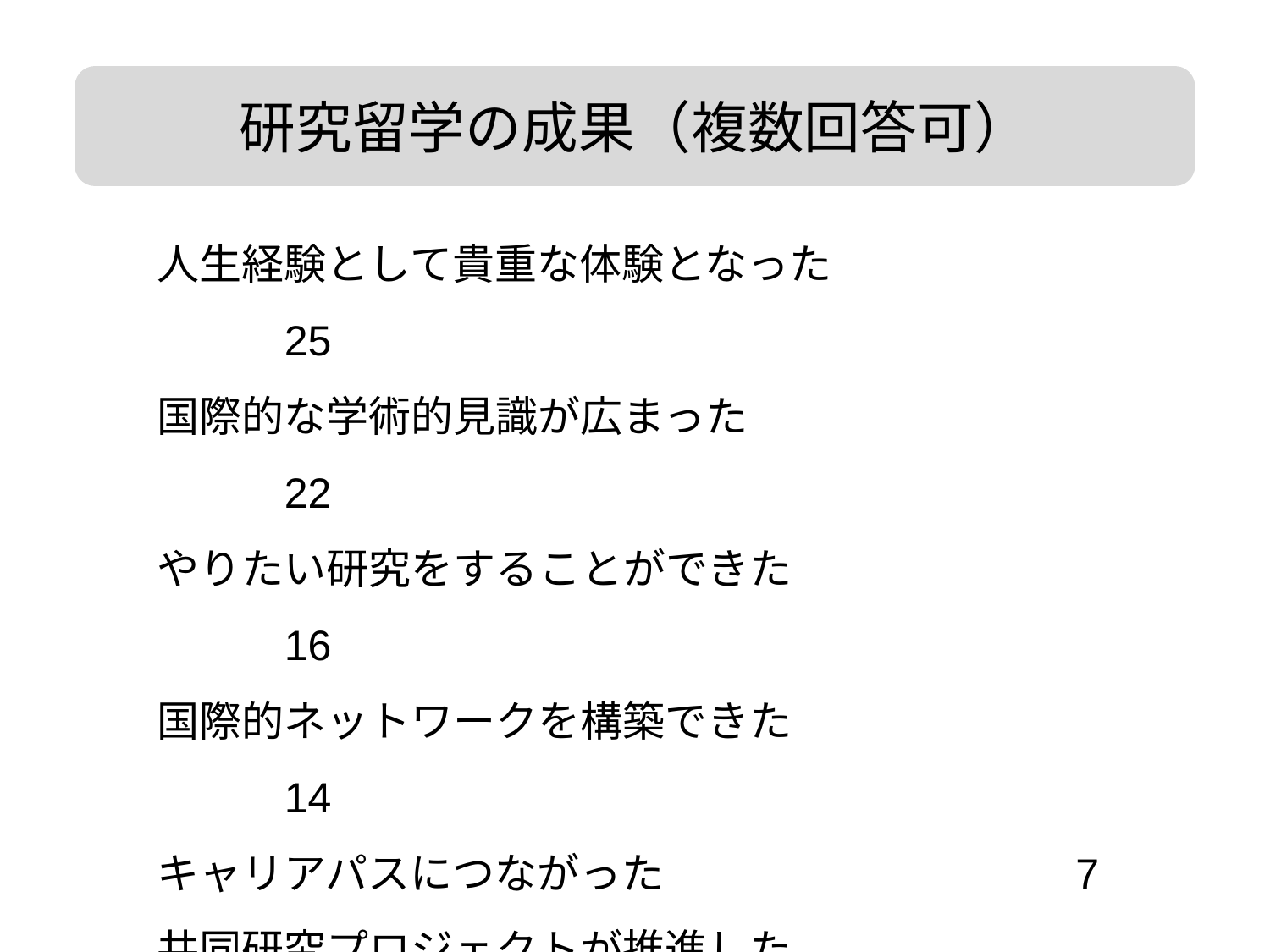

研究留学の成果（複数回答可）
人生経験として貴重な体験となった			25
国際的な学術的見識が広まった				22
やりたい研究をすることができた			16
国際的ネットワークを構築できた			14
キャリアパスにつながった				  7
共同研究プロジェクトが推進した			  	  5
家族にとってよい経験となった				  3
研究者としてやっていく自信になった		  2
科学的な研究能力が身についた				  1